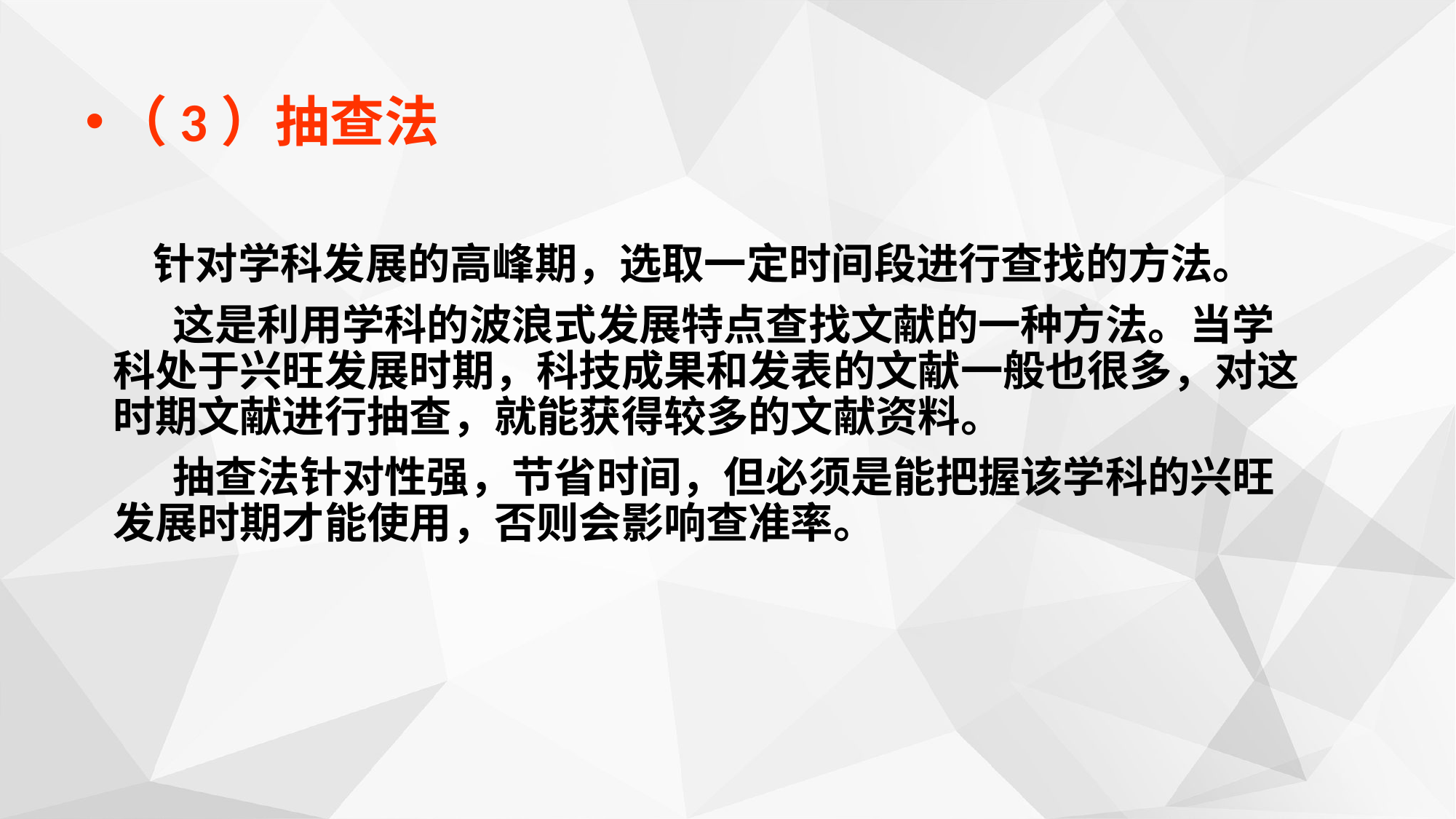

#

（3）抽查法

      针对学科发展的高峰期，选取一定时间段进行查找的方法。
        这是利用学科的波浪式发展特点查找文献的一种方法。当学科处于兴旺发展时期，科技成果和发表的文献一般也很多，对这时期文献进行抽查，就能获得较多的文献资料。
        抽查法针对性强，节省时间，但必须是能把握该学科的兴旺发展时期才能使用，否则会影响查准率。